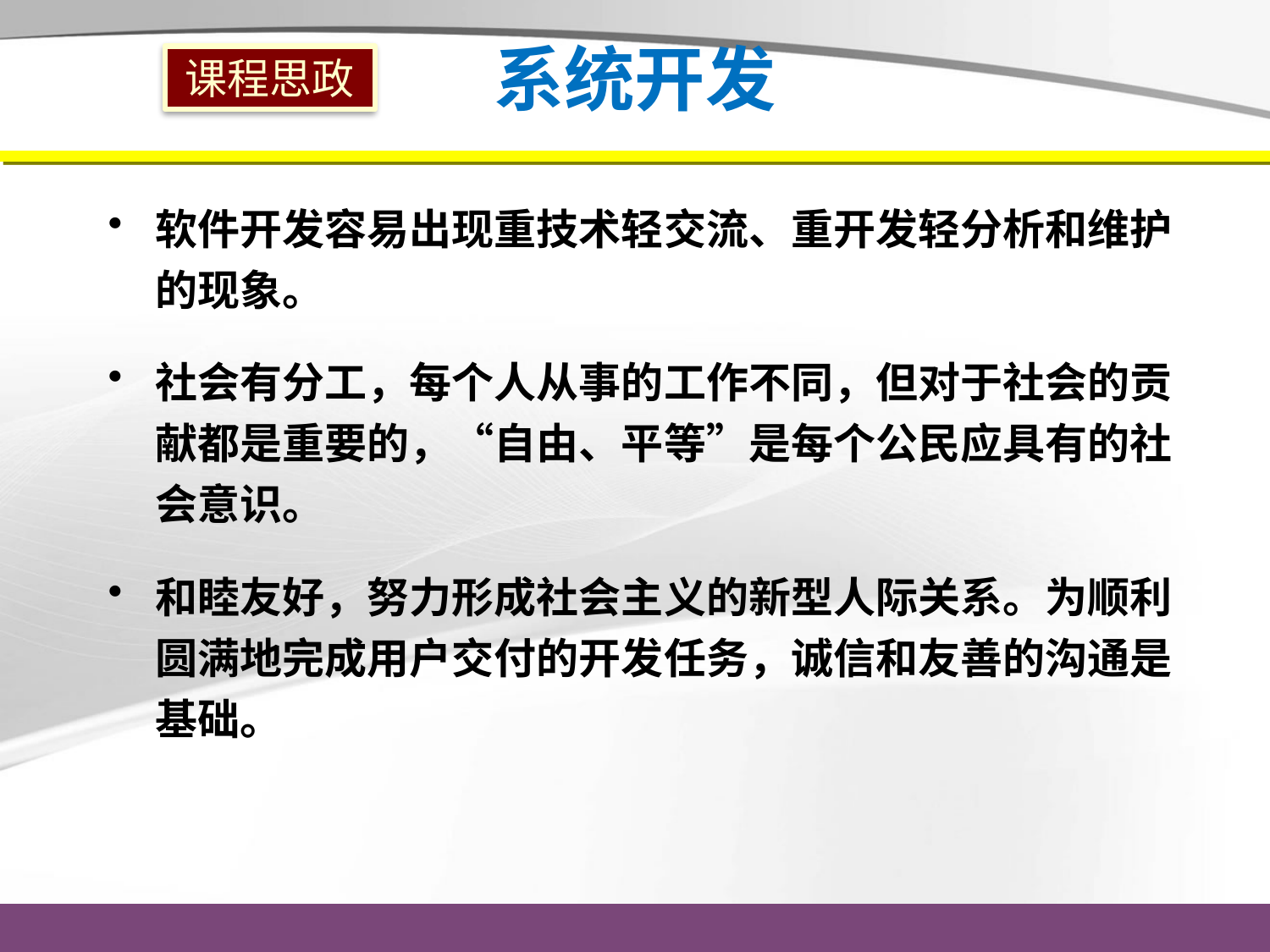

# 系统开发
课程思政
软件开发容易出现重技术轻交流、重开发轻分析和维护的现象。
社会有分工，每个人从事的工作不同，但对于社会的贡献都是重要的，“自由、平等”是每个公民应具有的社会意识。
和睦友好，努力形成社会主义的新型人际关系。为顺利圆满地完成用户交付的开发任务，诚信和友善的沟通是基础。